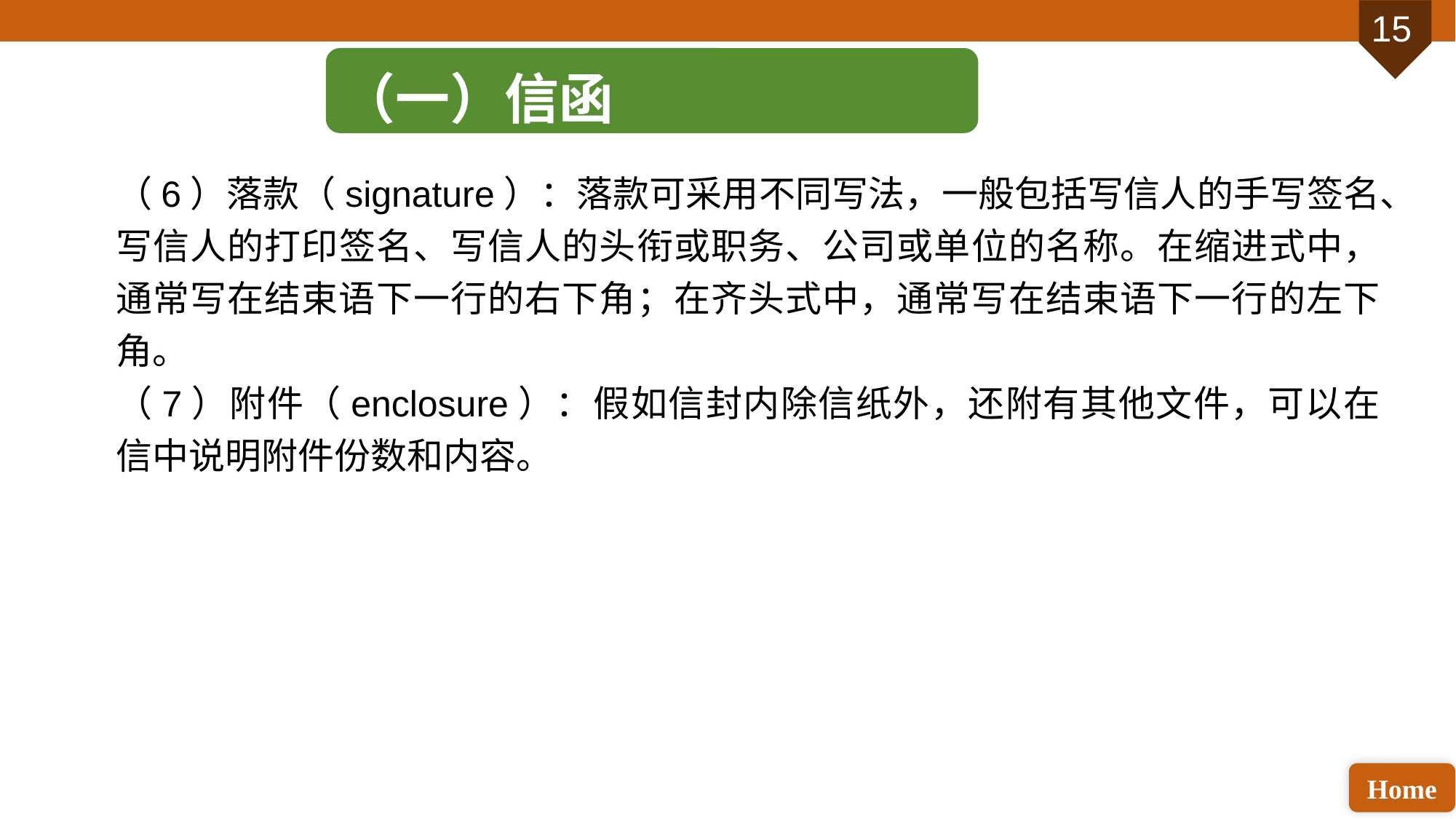

（一）信函
（6）落款（signature）：落款可采用不同写法，一般包括写信人的手写签名、写信人的打印签名、写信人的头衔或职务、公司或单位的名称。在缩进式中，通常写在结束语下一行的右下角；在齐头式中，通常写在结束语下一行的左下角。
（7）附件（enclosure）：假如信封内除信纸外，还附有其他文件，可以在信中说明附件份数和内容。